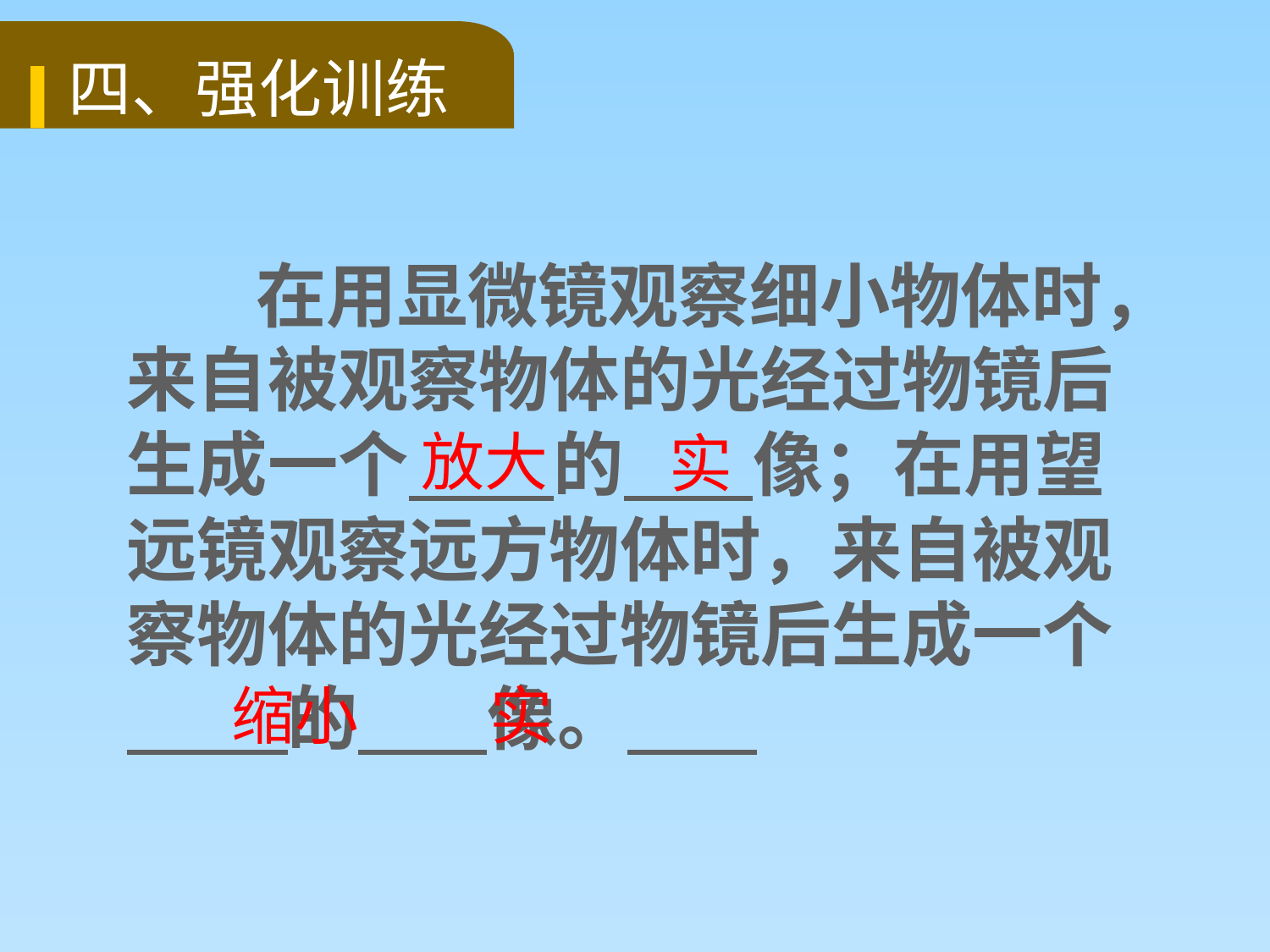

四、强化训练

       在用显微镜观察细小物体时，来自被观察物体的光经过物镜后生成一个         的        像；在用望远镜观察远方物体时，来自被观察物体的光经过物镜后生成一个           的        像。
放大
实
实
缩小